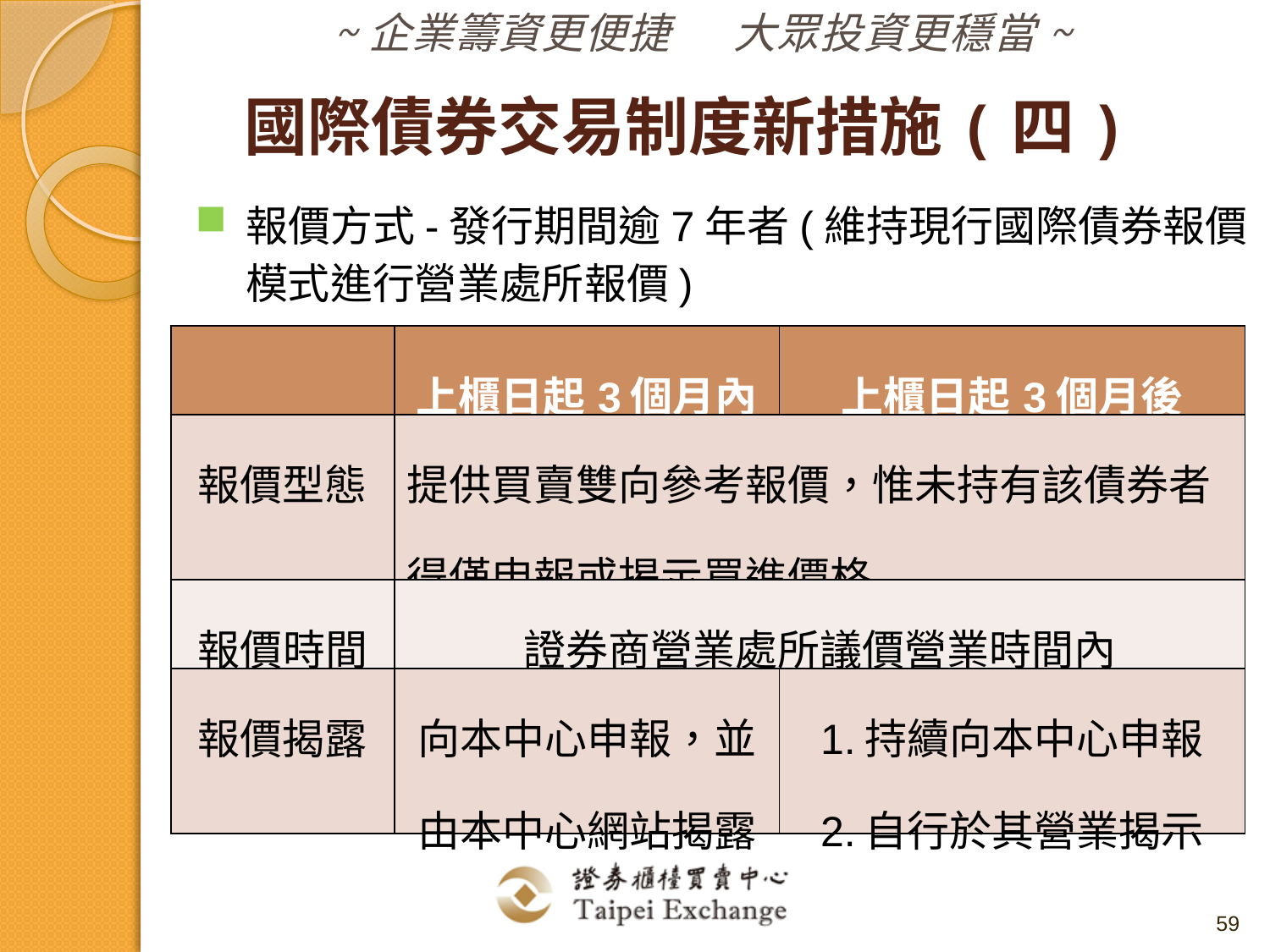

國際債券交易制度新措施(四)
報價方式-發行期間逾7年者(維持現行國際債券報價模式進行營業處所報價)
|  | 上櫃日起3個月內 | 上櫃日起3個月後 |
| --- | --- | --- |
| 報價型態 | 提供買賣雙向參考報價，惟未持有該債券者得僅申報或揭示買進價格 |  |
| 報價時間 | 證券商營業處所議價營業時間內 |  |
| 報價揭露 | 向本中心申報，並由本中心網站揭露 | 1.持續向本中心申報 2.自行於其營業揭示 |
59